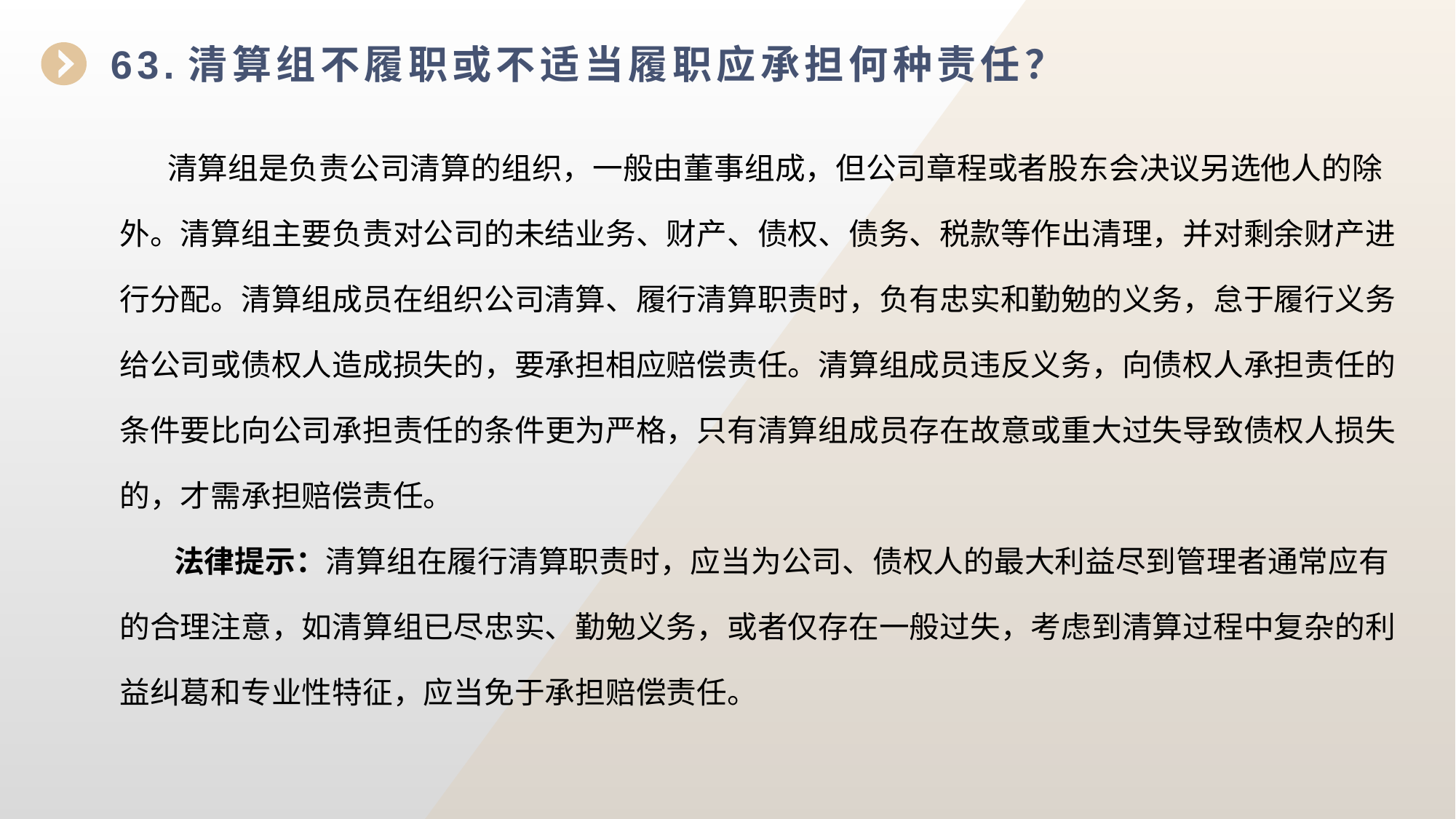

63.清算组不履职或不适当履职应承担何种责任？

      清算组是负责公司清算的组织，一般由董事组成，但公司章程或者股东会决议另选他人的除外。清算组主要负责对公司的未结业务、财产、债权、债务、税款等作出清理，并对剩余财产进行分配。清算组成员在组织公司清算、履行清算职责时，负有忠实和勤勉的义务，怠于履行义务给公司或债权人造成损失的，要承担相应赔偿责任。清算组成员违反义务，向债权人承担责任的条件要比向公司承担责任的条件更为严格，只有清算组成员存在故意或重大过失导致债权人损失的，才需承担赔偿责任。
       法律提示：清算组在履行清算职责时，应当为公司、债权人的最大利益尽到管理者通常应有的合理注意，如清算组已尽忠实、勤勉义务，或者仅存在一般过失，考虑到清算过程中复杂的利益纠葛和专业性特征，应当免于承担赔偿责任。